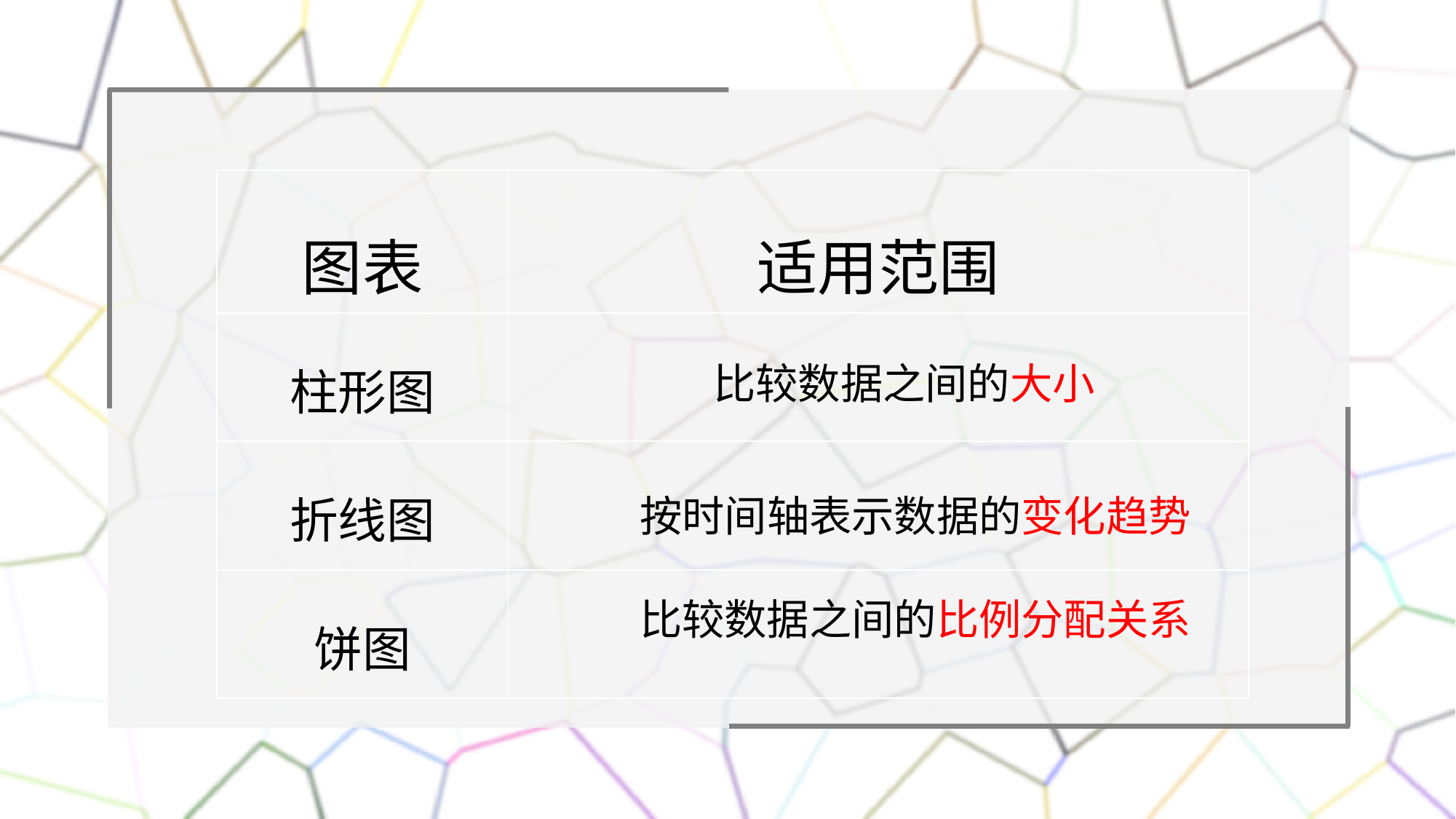

| 图表 | 适用范围 |
| --- | --- |
| 柱形图 |  |
| 折线图 |  |
| 饼图 |  |

比较数据之间的大小
按时间轴表示数据的变化趋势
比较数据之间的比例分配关系